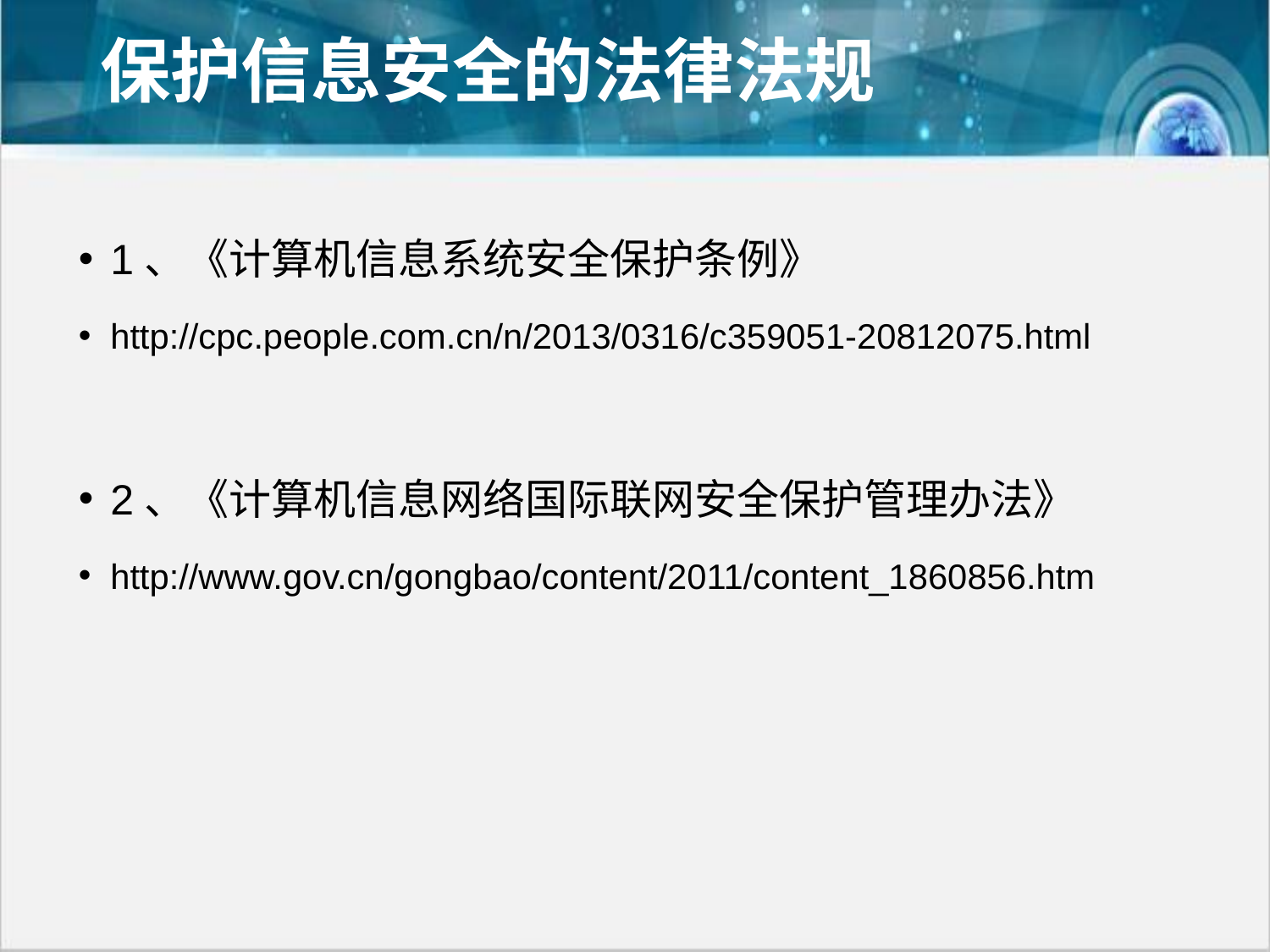

# 保护信息安全的法律法规
1、《计算机信息系统安全保护条例》
http://cpc.people.com.cn/n/2013/0316/c359051-20812075.html

2、《计算机信息网络国际联网安全保护管理办法》
http://www.gov.cn/gongbao/content/2011/content_1860856.htm